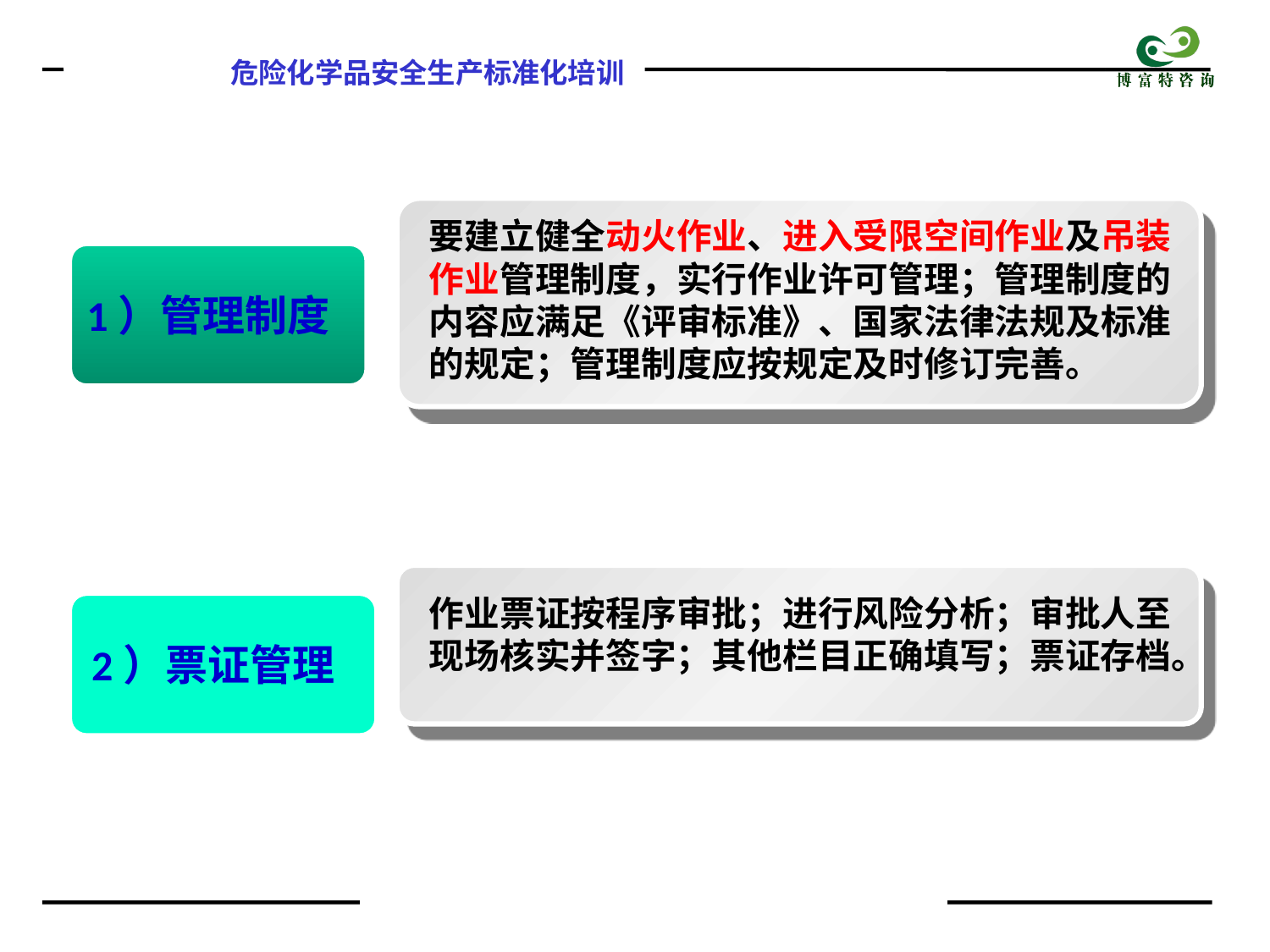

要建立健全动火作业、进入受限空间作业及吊装作业管理制度，实行作业许可管理；管理制度的内容应满足《评审标准》、国家法律法规及标准的规定；管理制度应按规定及时修订完善。

1）管理制度

作业票证按程序审批；进行风险分析；审批人至现场核实并签字；其他栏目正确填写；票证存档。

2）票证管理